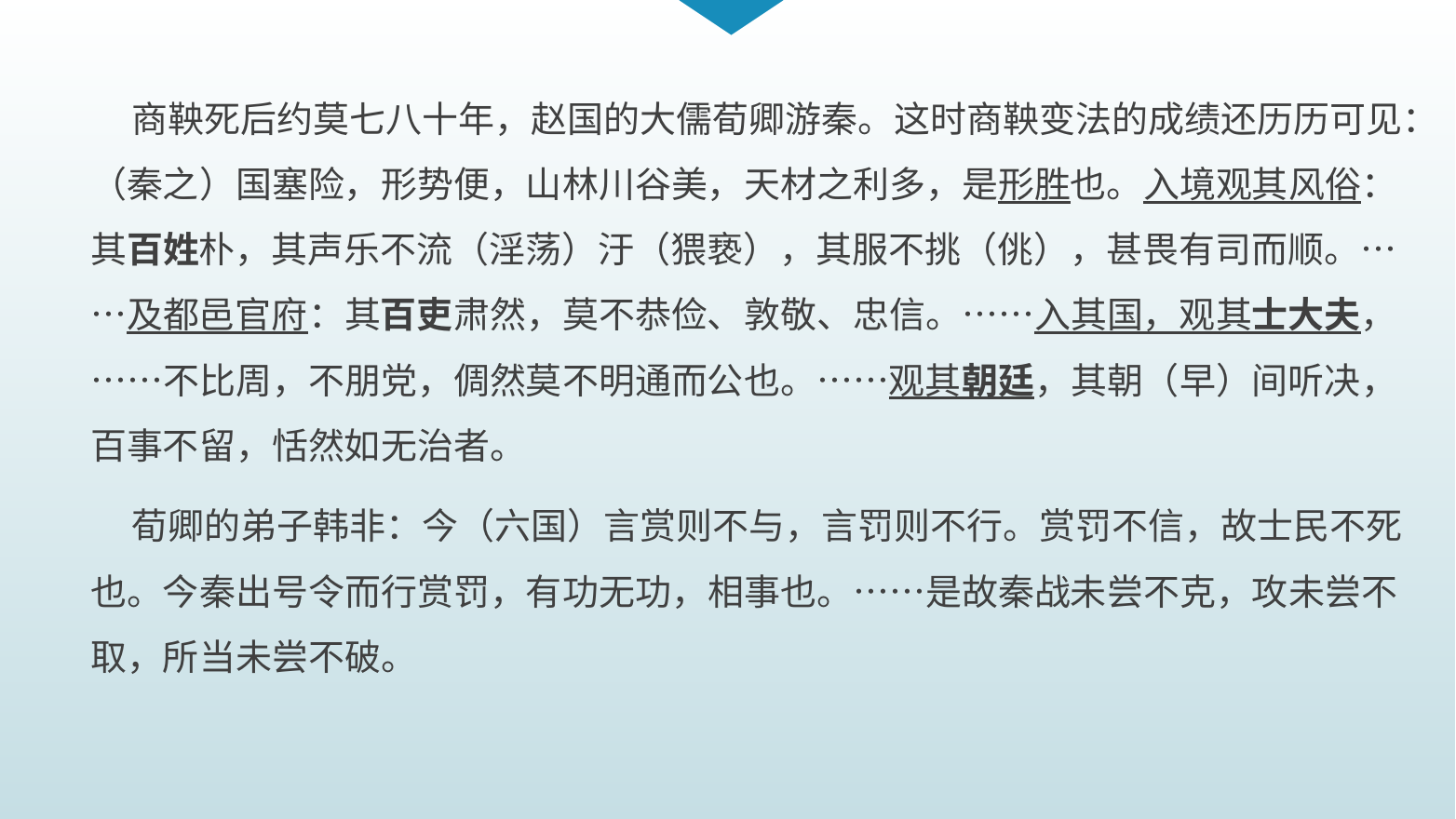

商鞅死后约莫七八十年，赵国的大儒荀卿游秦。这时商鞅变法的成绩还历历可见：（秦之）国塞险，形势便，山林川谷美，天材之利多，是形胜也。入境观其风俗：其百姓朴，其声乐不流（淫荡）汙（猥亵），其服不挑（佻），甚畏有司而顺。……及都邑官府：其百吏肃然，莫不恭俭、敦敬、忠信。……入其国，观其士大夫，……不比周，不朋党，倜然莫不明通而公也。……观其朝廷，其朝（早）间听决，百事不留，恬然如无治者。
    荀卿的弟子韩非：今（六国）言赏则不与，言罚则不行。赏罚不信，故士民不死也。今秦出号令而行赏罚，有功无功，相事也。……是故秦战未尝不克，攻未尝不取，所当未尝不破。